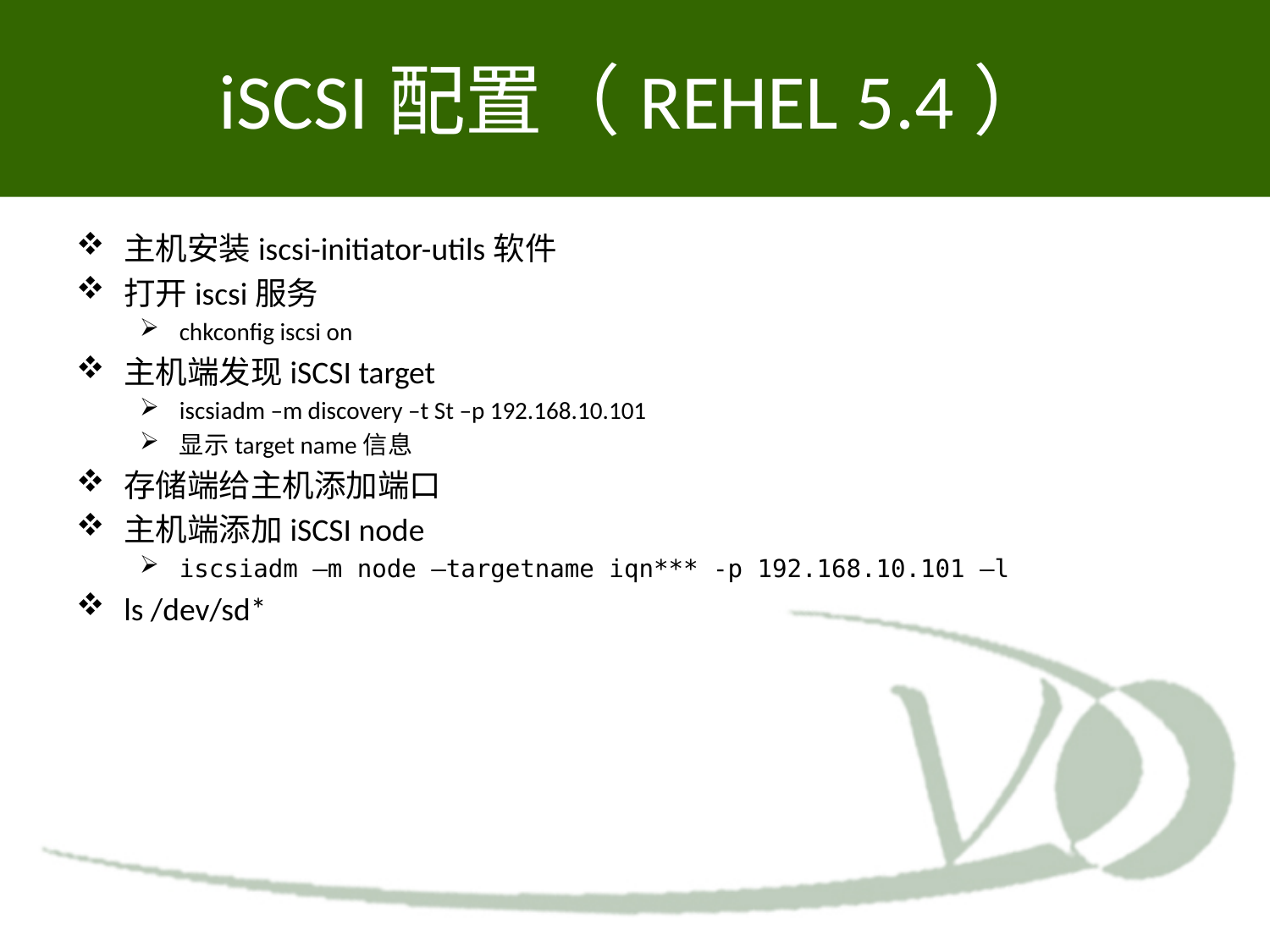

# iSCSI配置（REHEL 5.4）
主机安装iscsi-initiator-utils软件
打开iscsi服务
chkconfig iscsi on
主机端发现iSCSI target
iscsiadm –m discovery –t St –p 192.168.10.101
显示target name信息
存储端给主机添加端口
主机端添加iSCSI node
iscsiadm –m node –targetname iqn*** -p 192.168.10.101 –l
ls /dev/sd*